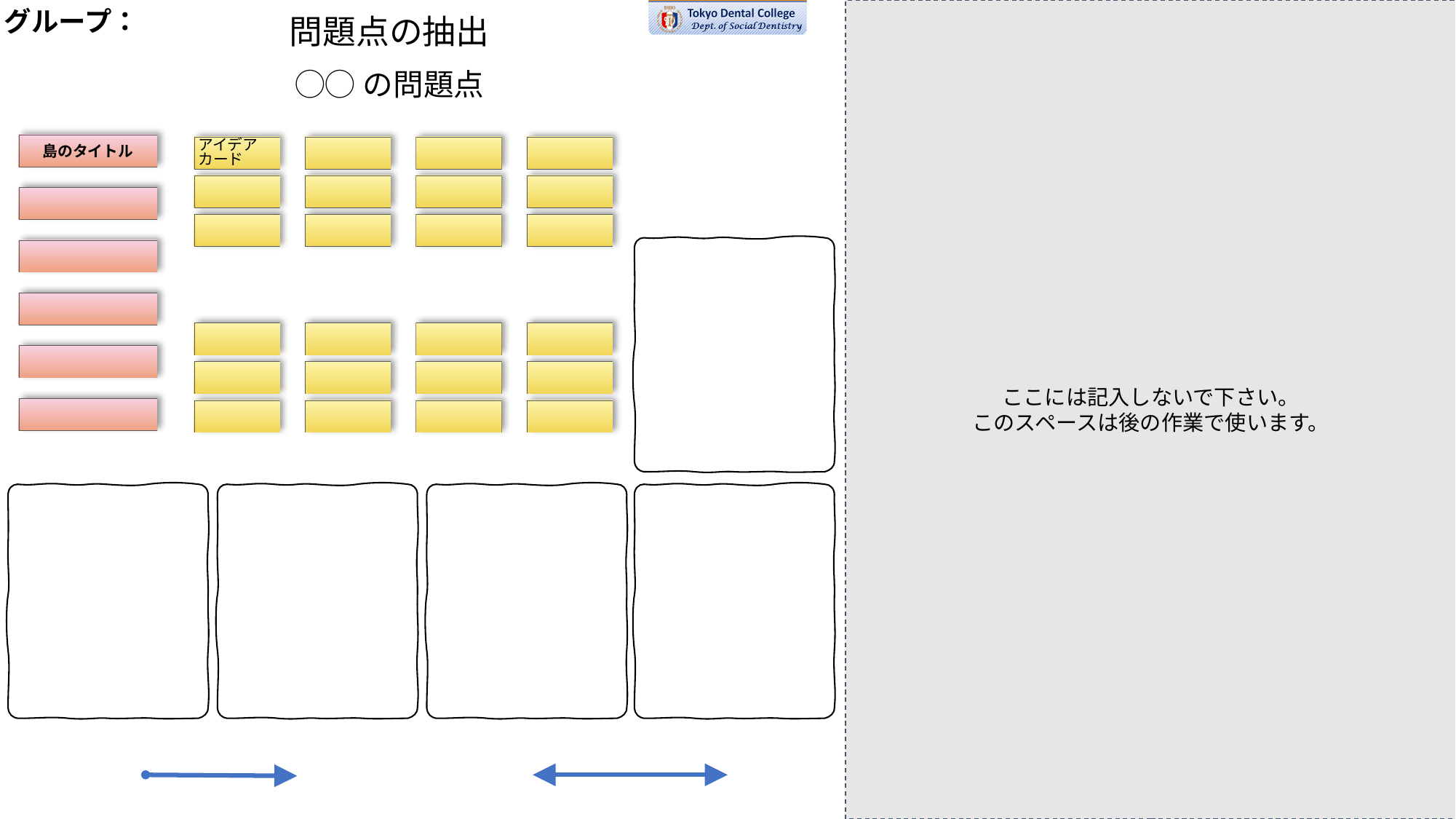

グループ：
問題点の抽出
ここには記入しないで下さい。
このスペースは後の作業で使います。
問題点への対応（三次元展開）
緊急度
重要度
難易度
◯◯の問題点
島のタイトル
アイデアカード

最優先課題「　　　」に対する対応策